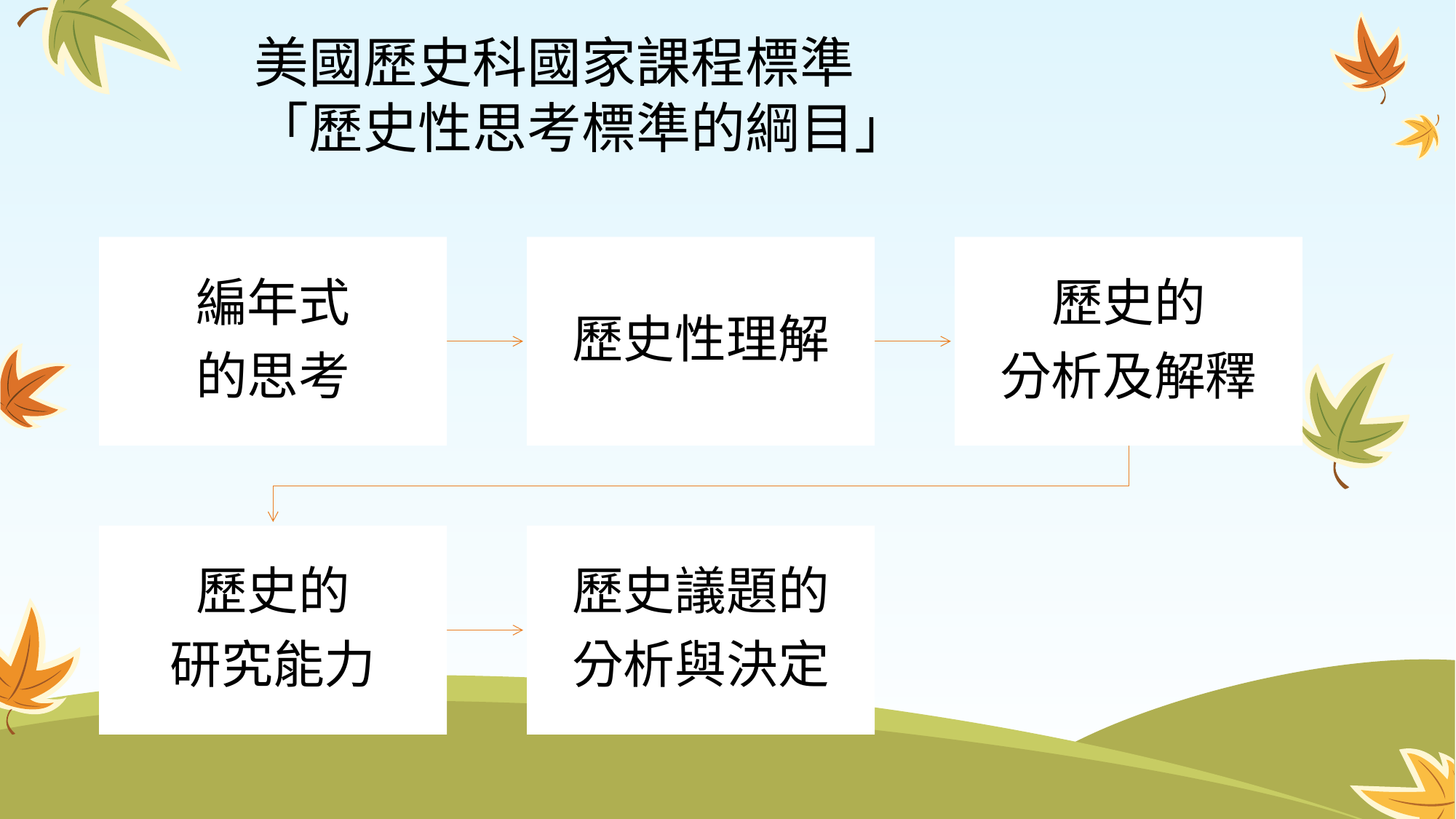

美國歷史科國家課程標準
「歷史性思考標準的綱目」

編年式
的思考

歷史性理解

歷史的
分析及解釋

歷史的
研究能力
歷史議題的
分析與決定